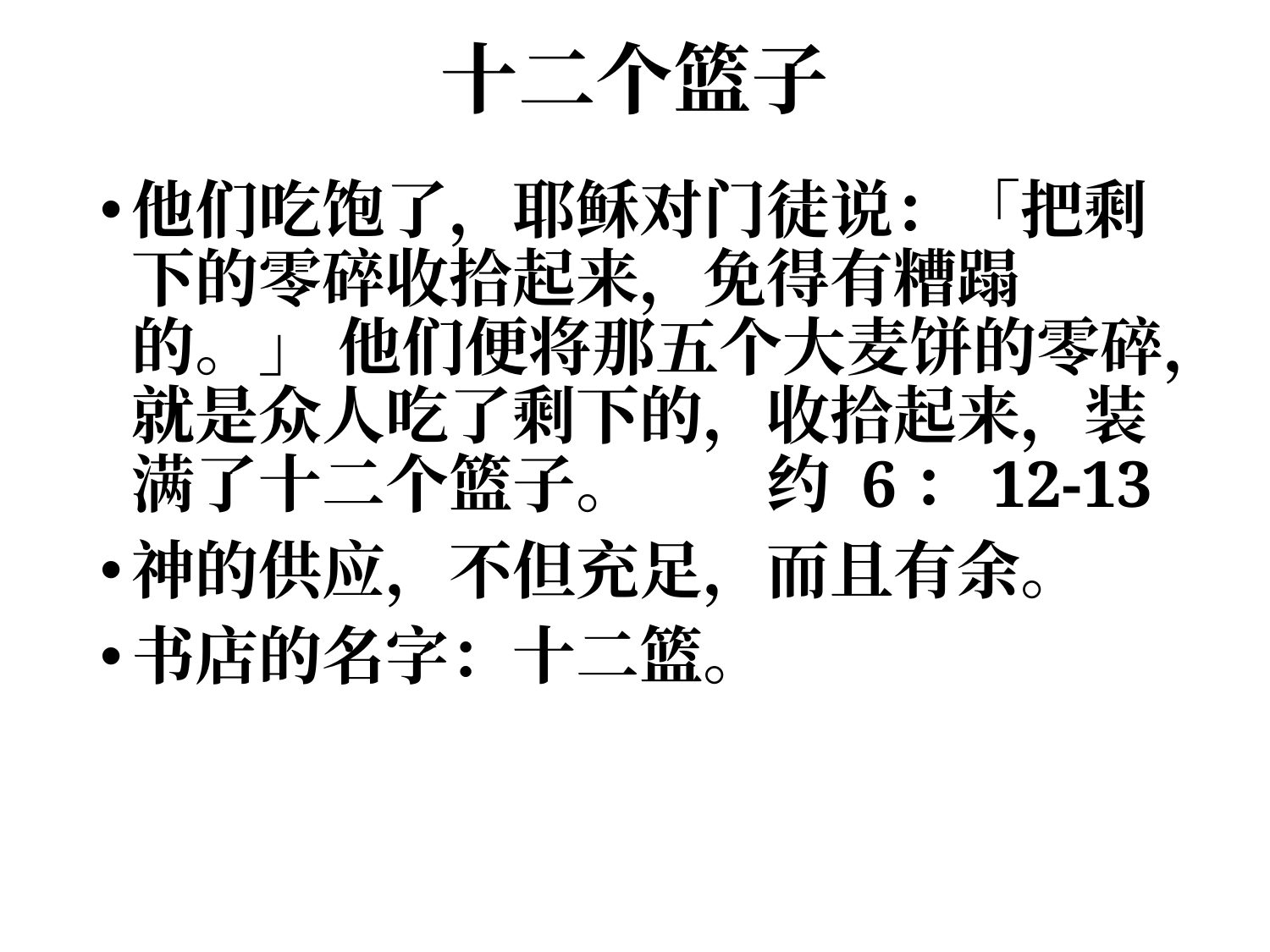

# 十二个篮子
他们吃饱了，耶稣对门徒说：「把剩下的零碎收拾起来，免得有糟蹋的。」 他们便将那五个大麦饼的零碎，就是众人吃了剩下的，收拾起来，装满了十二个篮子。	约 6：12-13
神的供应，不但充足，而且有余。
书店的名字：十二篮。